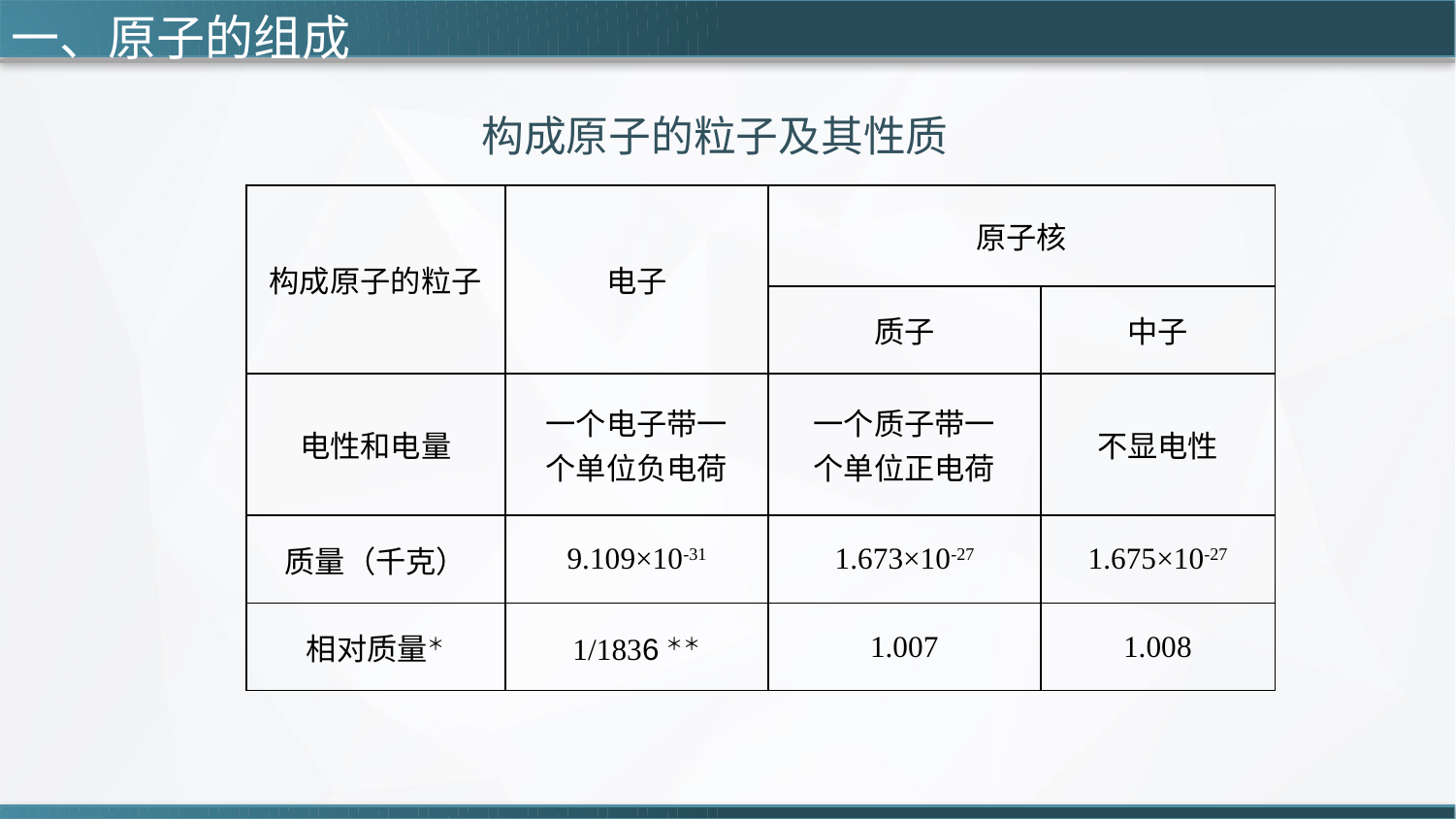

一、原子的组成
构成原子的粒子及其性质
| 构成原子的粒子 | 电子 | 原子核 |  |
| --- | --- | --- | --- |
|  |  | 质子 | 中子 |
| 电性和电量 | 一个电子带一 个单位负电荷 | 一个质子带一 个单位正电荷 | 不显电性 |
| 质量（千克） | 9.109×10-31 | 1.673×10-27 | 1.675×10-27 |
| 相对质量＊ | 1/1836＊＊ | 1.007 | 1.008 |